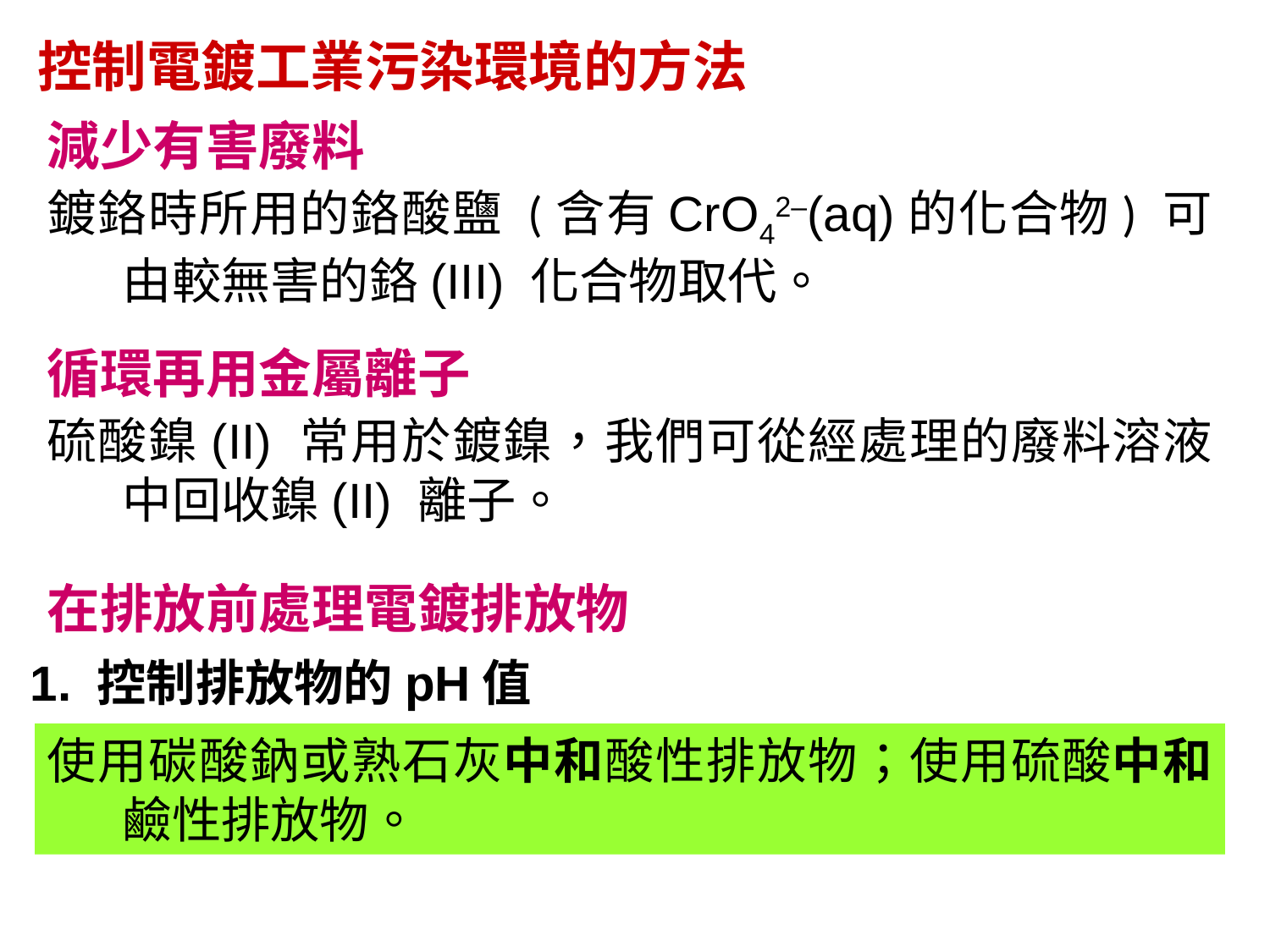

控制電鍍工業污染環境的方法
減少有害廢料
鍍鉻時所用的鉻酸鹽 (含有CrO42–(aq)的化合物) 可由較無害的鉻(III) 化合物取代。
循環再用金屬離子
硫酸鎳(II) 常用於鍍鎳，我們可從經處理的廢料溶液中回收鎳(II) 離子。
在排放前處理電鍍排放物
1. 控制排放物的pH值
使用碳酸鈉或熟石灰中和酸性排放物；使用硫酸中和鹼性排放物。